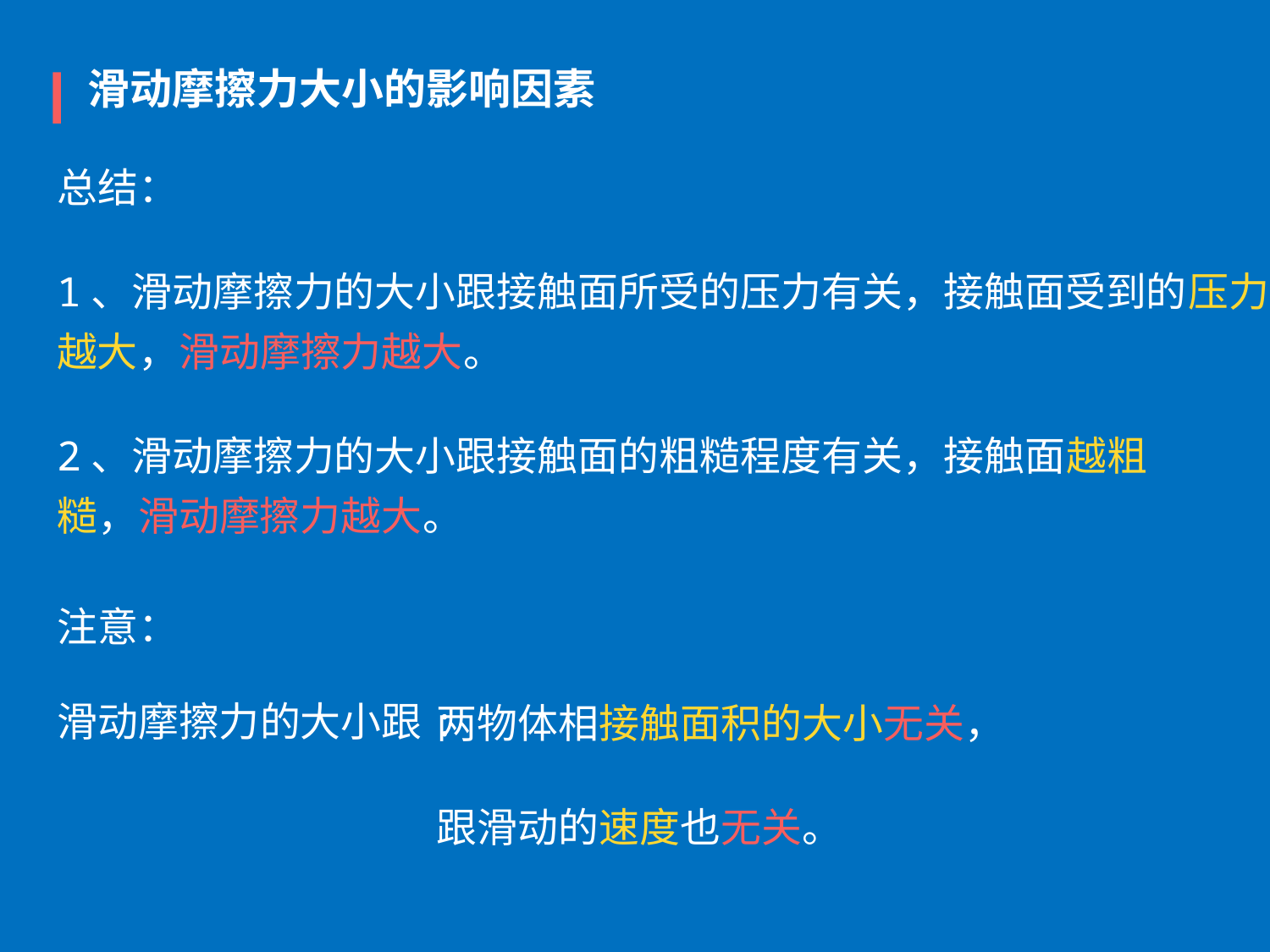

滑动摩擦力大小的影响因素

总结：
1、滑动摩擦力的大小跟接触面所受的压力有关，接触面受到的压力越大，滑动摩擦力越大。
2、滑动摩擦力的大小跟接触面的粗糙程度有关，接触面越粗糙，滑动摩擦力越大。
注意：
滑动摩擦力的大小跟:
两物体相接触面积的大小无关，
跟滑动的速度也无关。